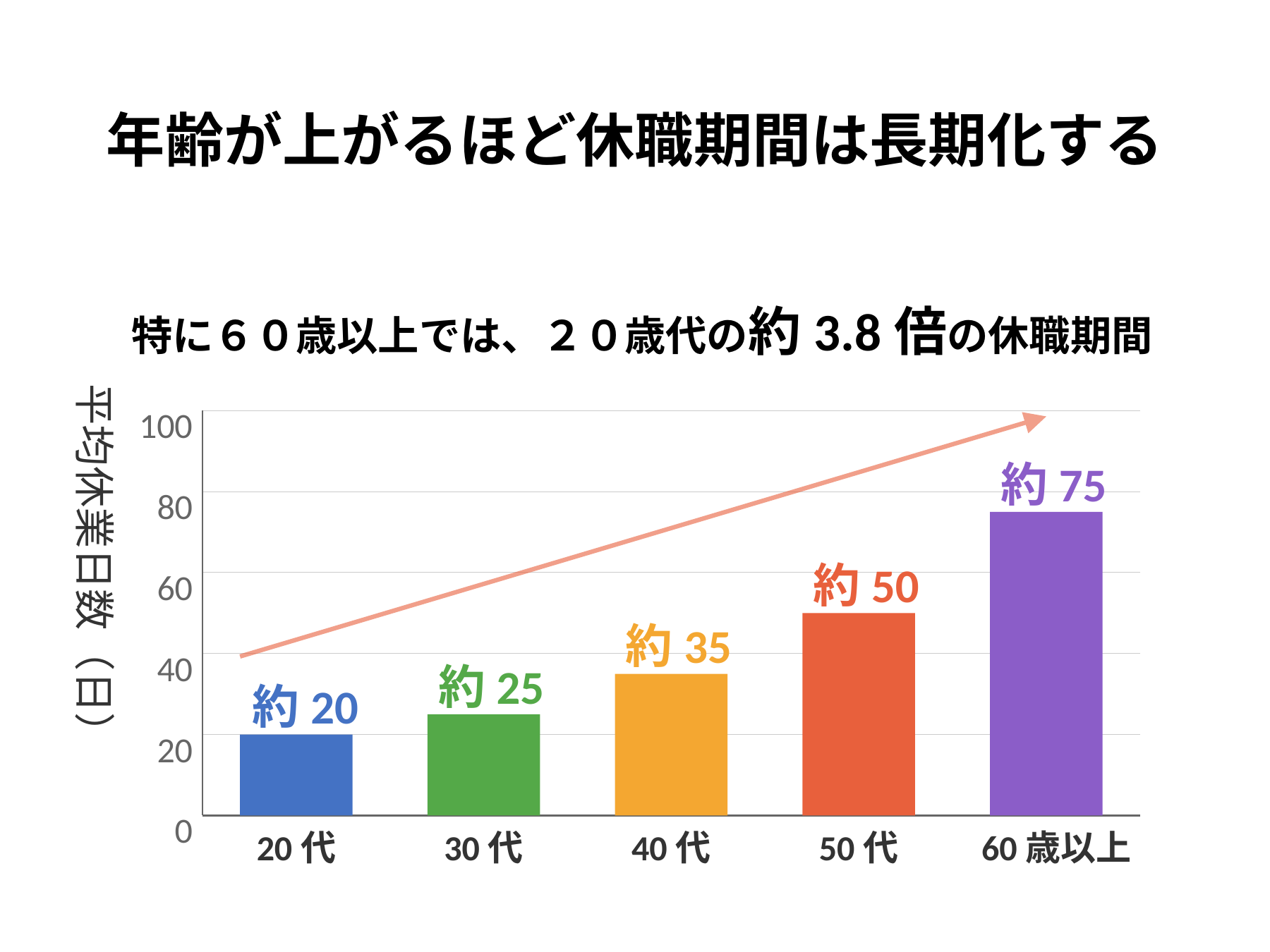

# 年齢が上がるほど休職期間は長期化する
特に６０歳以上では、２０歳代の約3.8倍の休職期間
平均休業日数（日）
100
約75日
80

約50日
60
約35日

40
約25日
約20日

20

0
20代
30代
40代
50代
60歳以上